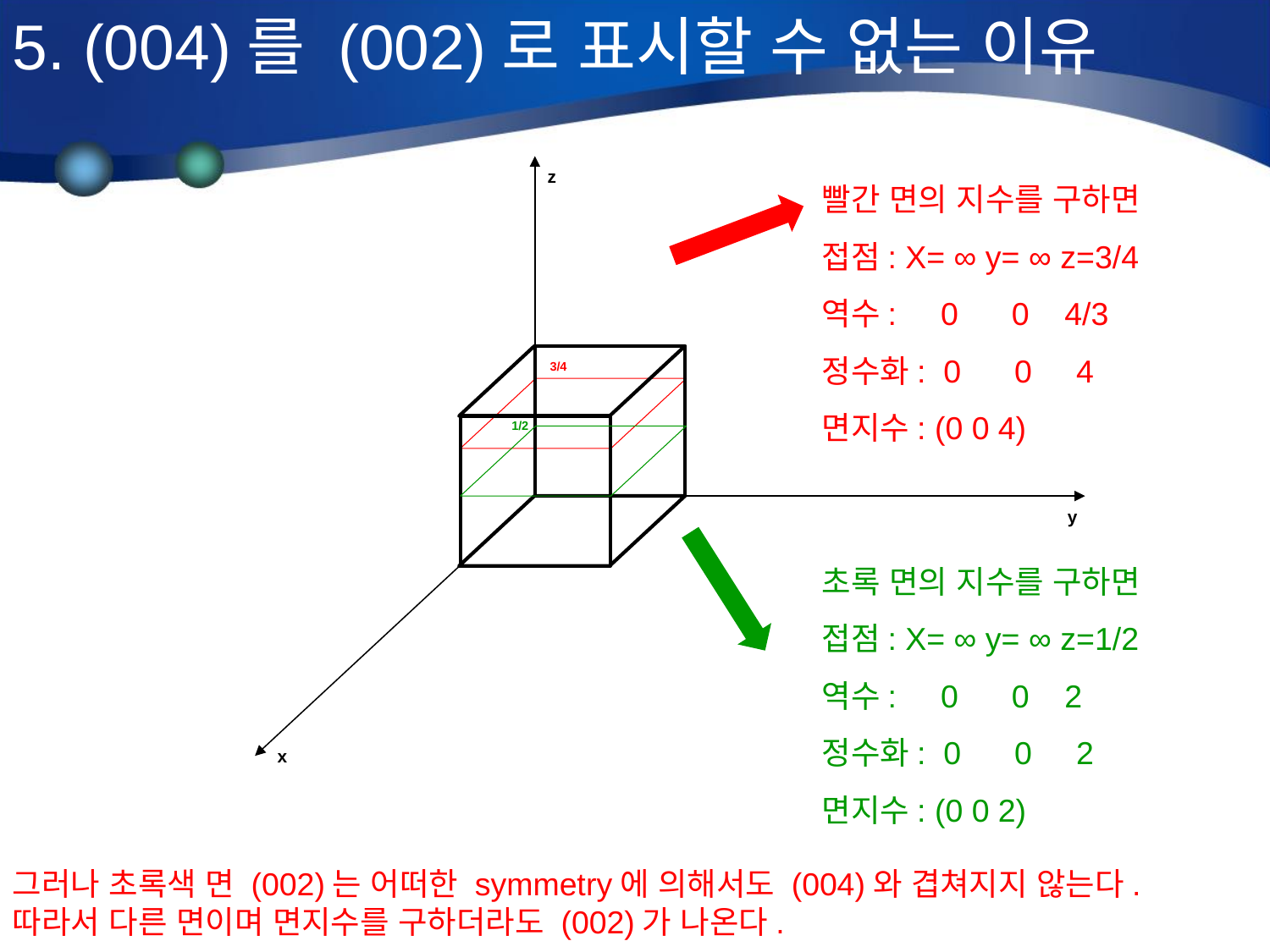

5. (004)를 (002)로 표시할 수 없는 이유
빨간 면의 지수를 구하면
접점: X= ∞ y= ∞ z=3/4
역수:     0      0    4/3
정수화:  0      0     4
면지수: (0 0 4)
z

3/4

1/2

y
초록 면의 지수를 구하면
접점: X= ∞ y= ∞ z=1/2
역수:     0      0    2
정수화:  0      0     2
면지수: (0 0 2)

x
그러나 초록색 면 (002)는 어떠한 symmetry에 의해서도 (004)와 겹쳐지지 않는다.
따라서 다른 면이며 면지수를 구하더라도 (002)가 나온다.